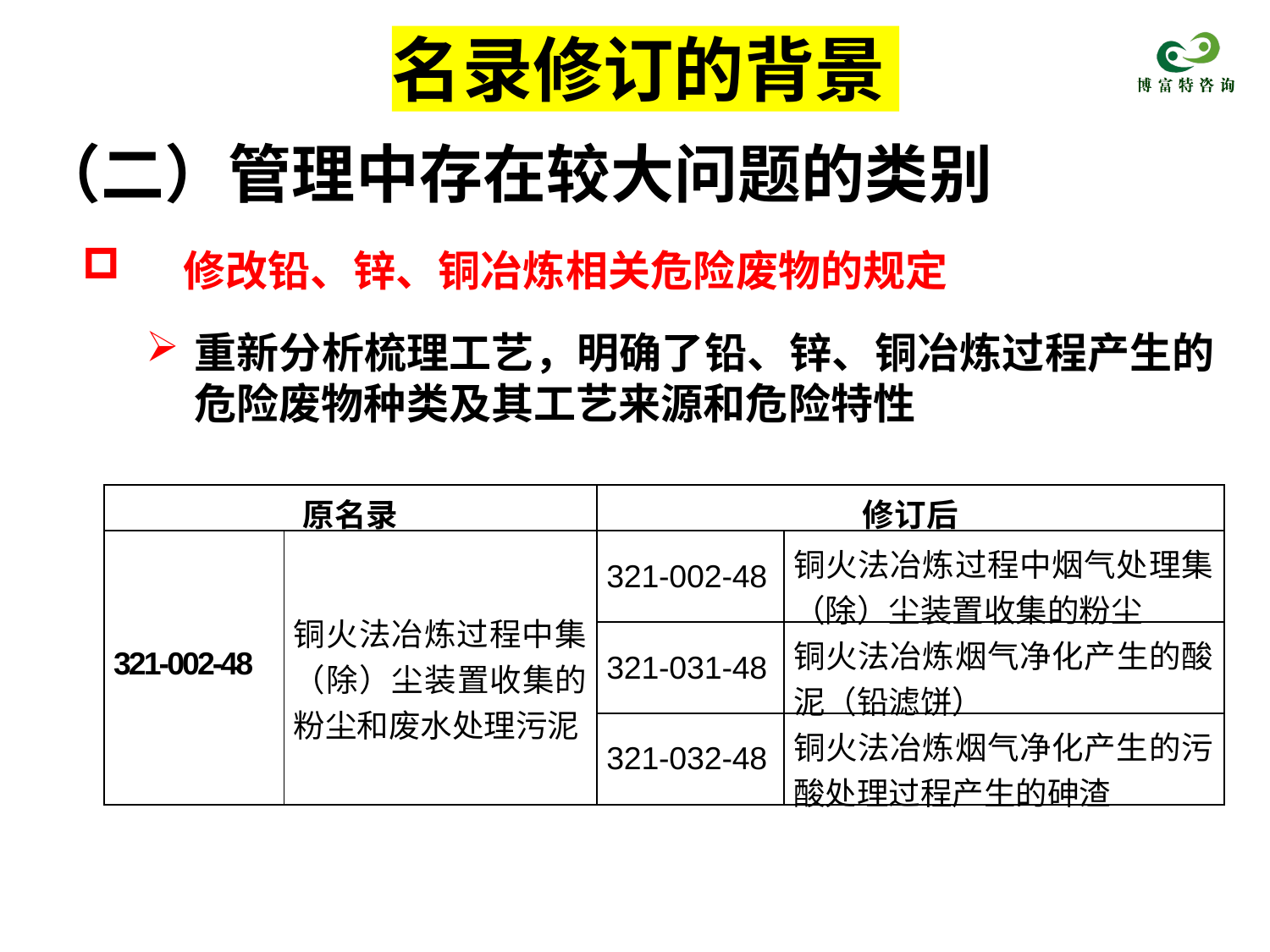

# 名录修订的背景
（二）管理中存在较大问题的类别
修改铅、锌、铜冶炼相关危险废物的规定
重新分析梳理工艺，明确了铅、锌、铜冶炼过程产生的 危险废物种类及其工艺来源和危险特性
| 原名录 |  | 修订后 |  |
| --- | --- | --- | --- |
| 321-002-48 | 铜火法冶炼过程中集 （除）尘装置收集的 粉尘和废水处理污泥 | 321-002-48 | 铜火法冶炼过程中烟气处理集 （除）尘装置收集的粉尘 |
|  |  | 321-031-48 | 铜火法冶炼烟气净化产生的酸 泥（铅滤饼） |
|  |  | 321-032-48 | 铜火法冶炼烟气净化产生的污 酸处理过程产生的砷渣 |